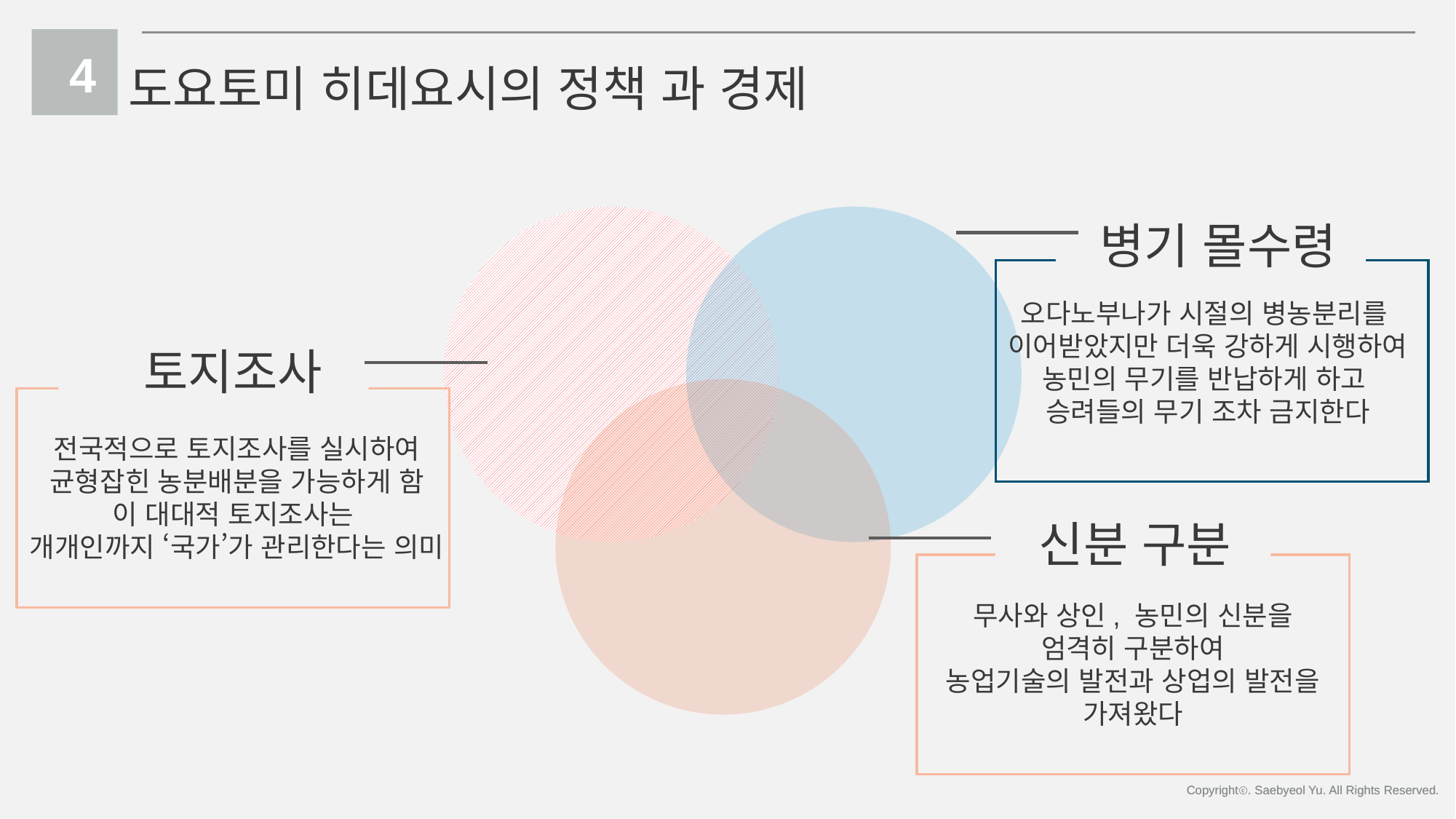

4
도요토미 히데요시의 정책 과 경제

병기 몰수령

오다노부나가 시절의 병농분리를
이어받았지만 더욱 강하게 시행하여 농민의 무기를 반납하게 하고
승려들의 무기 조차 금지한다
토지조사

전국적으로 토지조사를 실시하여
균형잡힌 농분배분을 가능하게 함
이 대대적 토지조사는
개개인까지 ‘국가’가 관리한다는 의미
신분 구분

무사와 상인, 농민의 신분을
엄격히 구분하여
농업기술의 발전과 상업의 발전을
가져왔다
Copyrightⓒ. Saebyeol Yu. All Rights Reserved.